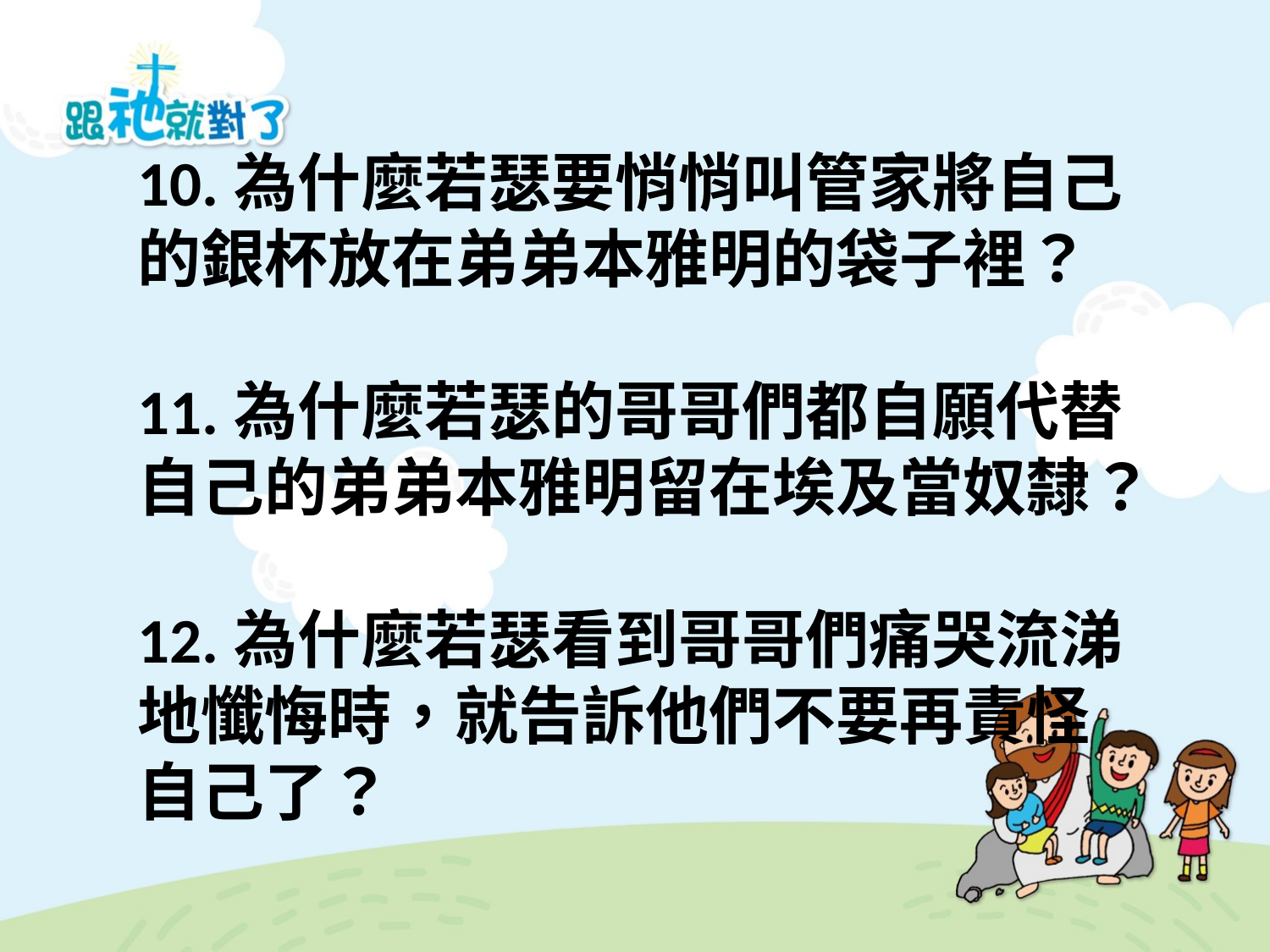

10.為什麼若瑟要悄悄叫管家將自己的銀杯放在弟弟本雅明的袋子裡？

11.為什麼若瑟的哥哥們都自願代替自己的弟弟本雅明留在埃及當奴隸？

12.為什麼若瑟看到哥哥們痛哭流涕地懺悔時，就告訴他們不要再責怪自己了？